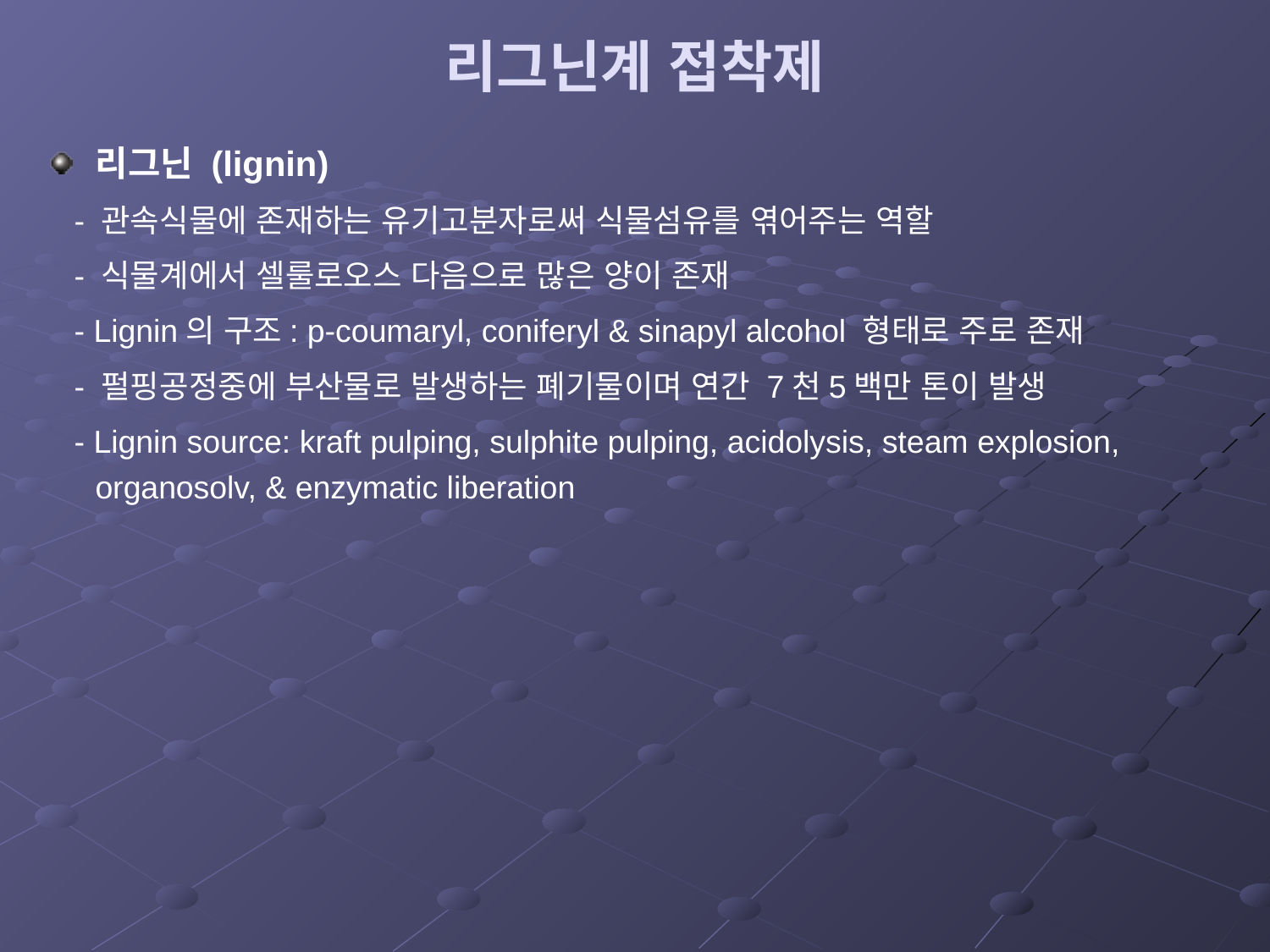

# 리그닌계 접착제
리그닌 (lignin)
   - 관속식물에 존재하는 유기고분자로써 식물섬유를 엮어주는 역할
   - 식물계에서 셀룰로오스 다음으로 많은 양이 존재
   - Lignin의 구조: p-coumaryl, coniferyl & sinapyl alcohol 형태로 주로 존재
   - 펄핑공정중에 부산물로 발생하는 폐기물이며 연간 7천5백만 톤이 발생
   - Lignin source: kraft pulping, sulphite pulping, acidolysis, steam explosion, organosolv, & enzymatic liberation